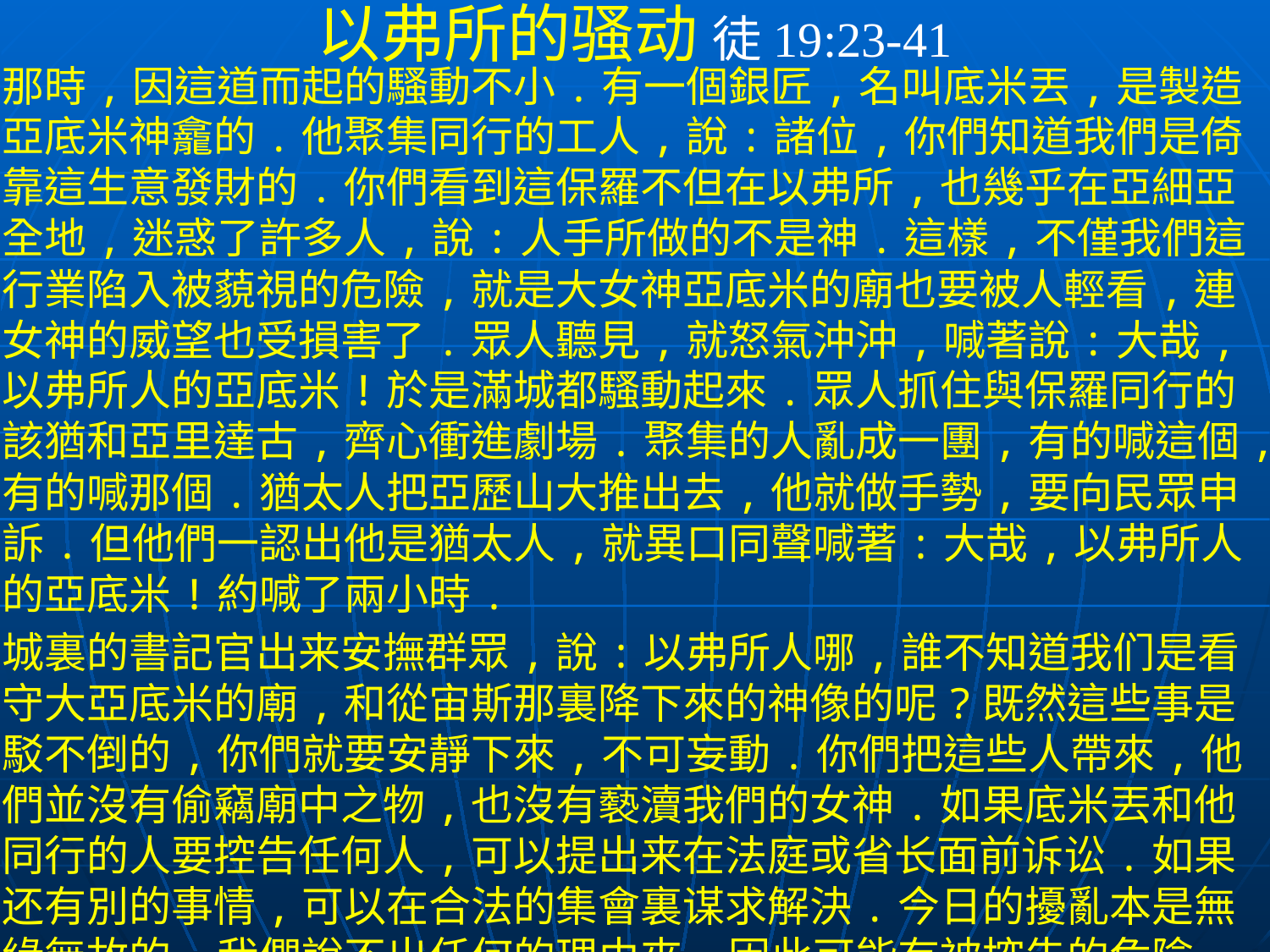

以弗所的骚动 徒19:23-41
那時,因這道而起的騷動不小.有一個銀匠,名叫底米丟,是製造亞底米神龕的.他聚集同行的工人,說:諸位,你們知道我們是倚靠這生意發財的.你們看到這保羅不但在以弗所,也幾乎在亞細亞全地,迷惑了許多人,說:人手所做的不是神.這樣,不僅我們這行業陷入被藐視的危險,就是大女神亞底米的廟也要被人輕看,連女神的威望也受損害了.眾人聽見,就怒氣沖沖,喊著說:大哉,以弗所人的亞底米!於是滿城都騷動起來.眾人抓住與保羅同行的該猶和亞里達古,齊心衝進劇場.聚集的人亂成一團,有的喊這個,有的喊那個.猶太人把亞歷山大推出去,他就做手勢,要向民眾申訴.但他們一認出他是猶太人,就異口同聲喊著:大哉,以弗所人的亞底米!約喊了兩小時.
城裏的書記官出来安撫群眾,說:以弗所人哪,誰不知道我们是看守大亞底米的廟,和從宙斯那裏降下來的神像的呢?既然這些事是駁不倒的,你們就要安靜下來,不可妄動.你們把這些人帶來,他們並沒有偷竊廟中之物,也沒有褻瀆我們的女神.如果底米丟和他同行的人要控告任何人,可以提出来在法庭或省长面前诉讼.如果还有別的事情,可以在合法的集會裏谋求解決.今日的擾亂本是無緣無故的,我們說不出任何的理由來,因此可能有被控告的危險.他說完這些話,就叫眾人散會.